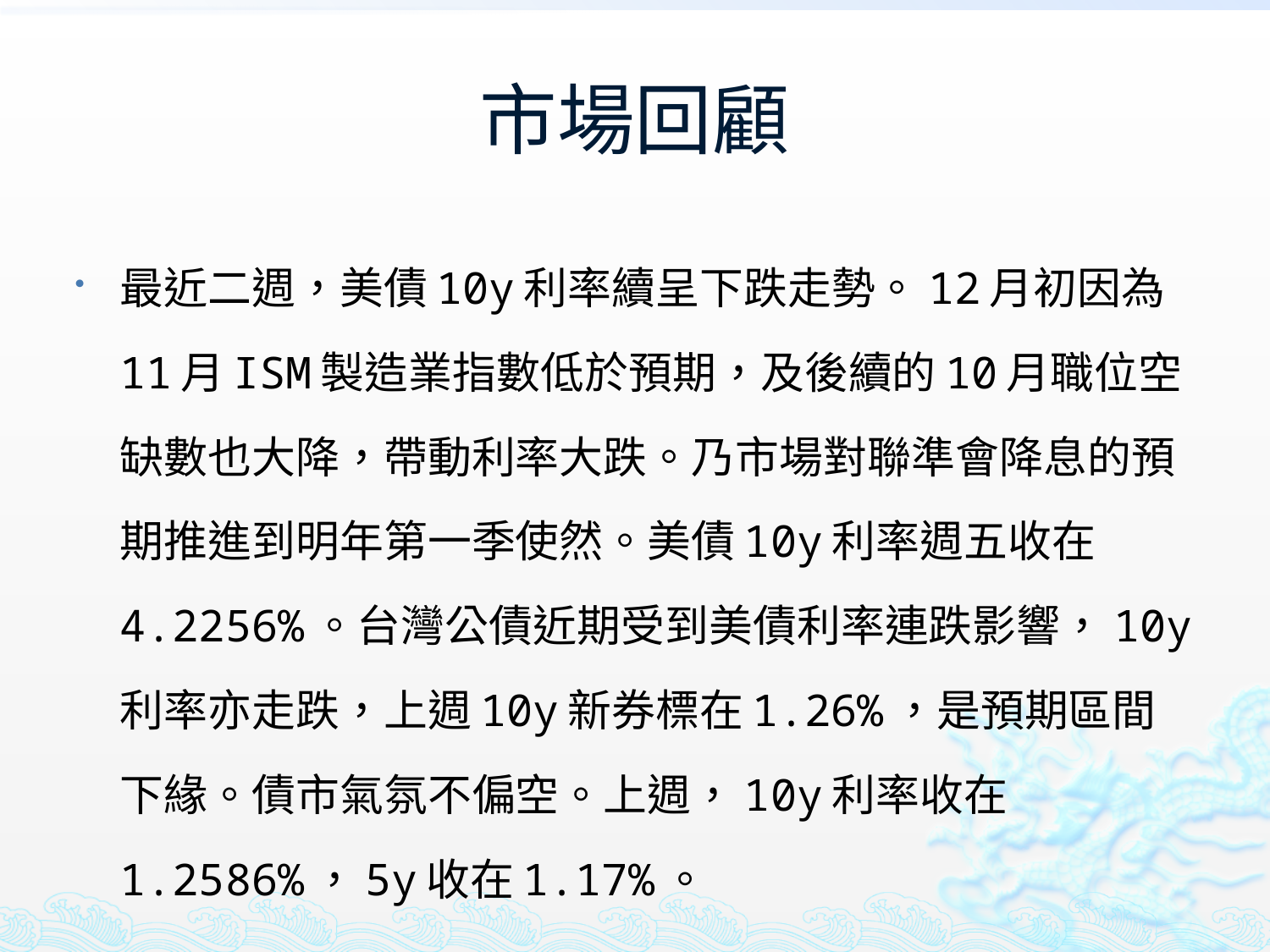

# 市場回顧
最近二週，美債10y利率續呈下跌走勢。12月初因為11月ISM製造業指數低於預期，及後續的10月職位空缺數也大降，帶動利率大跌。乃市場對聯準會降息的預期推進到明年第一季使然。美債10y利率週五收在4.2256%。台灣公債近期受到美債利率連跌影響，10y利率亦走跌，上週10y新券標在1.26%，是預期區間下緣。債市氣氛不偏空。上週，10y利率收在1.2586%，5y收在1.17%。